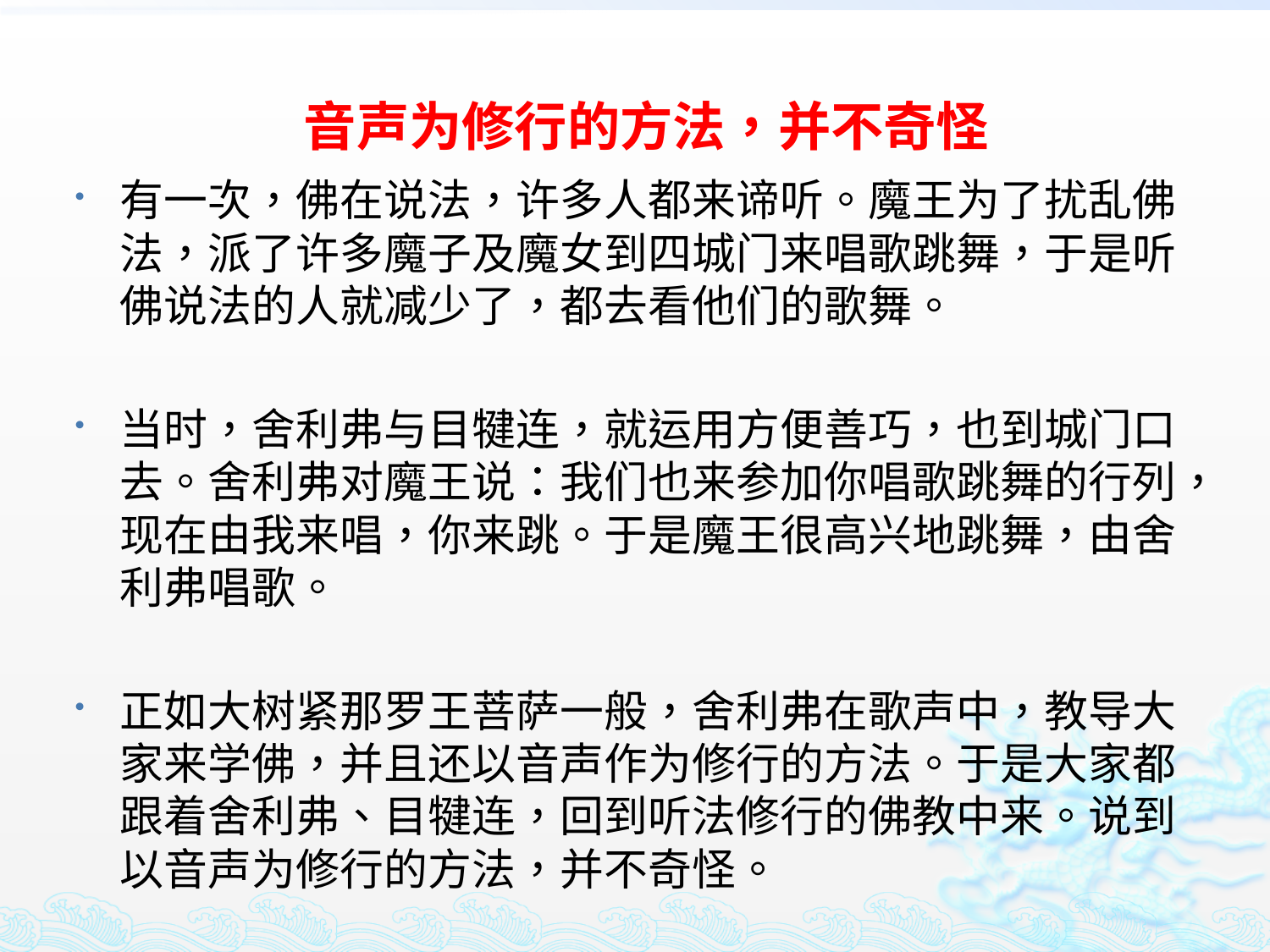

# 音声为修行的方法，并不奇怪
有一次，佛在说法，许多人都来谛听。魔王为了扰乱佛法，派了许多魔子及魔女到四城门来唱歌跳舞，于是听佛说法的人就减少了，都去看他们的歌舞。

当时，舍利弗与目犍连，就运用方便善巧，也到城门口去。舍利弗对魔王说：我们也来参加你唱歌跳舞的行列，现在由我来唱，你来跳。于是魔王很高兴地跳舞，由舍利弗唱歌。

正如大树紧那罗王菩萨一般，舍利弗在歌声中，教导大家来学佛，并且还以音声作为修行的方法。于是大家都跟着舍利弗、目犍连，回到听法修行的佛教中来。说到以音声为修行的方法，并不奇怪。